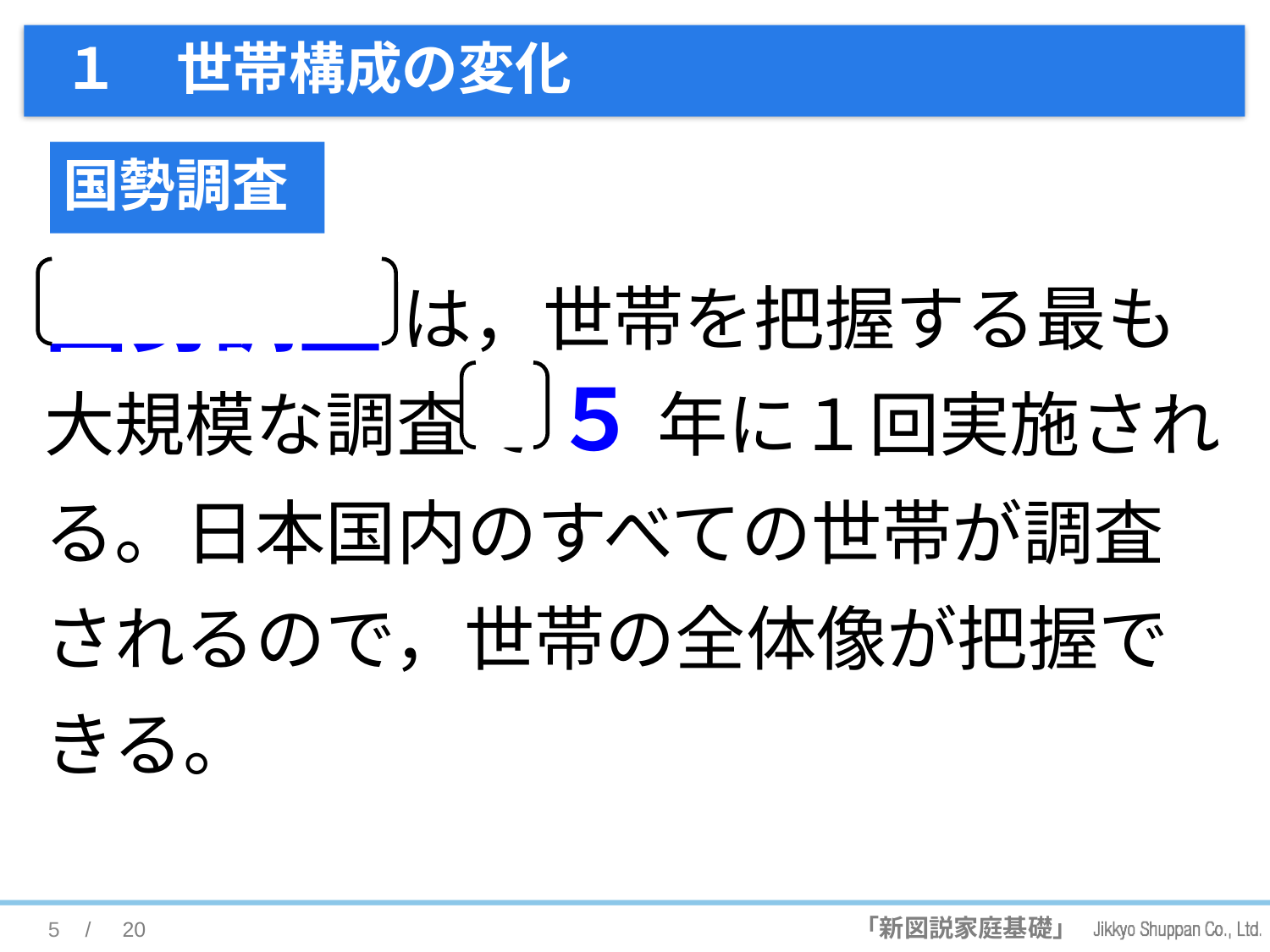

# １　世帯構成の変化
国勢調査
国勢調査 は，世帯を把握する最も大規模な調査で ５ 年に１回実施される。日本国内のすべての世帯が調査されるので，世帯の全体像が把握できる。

5